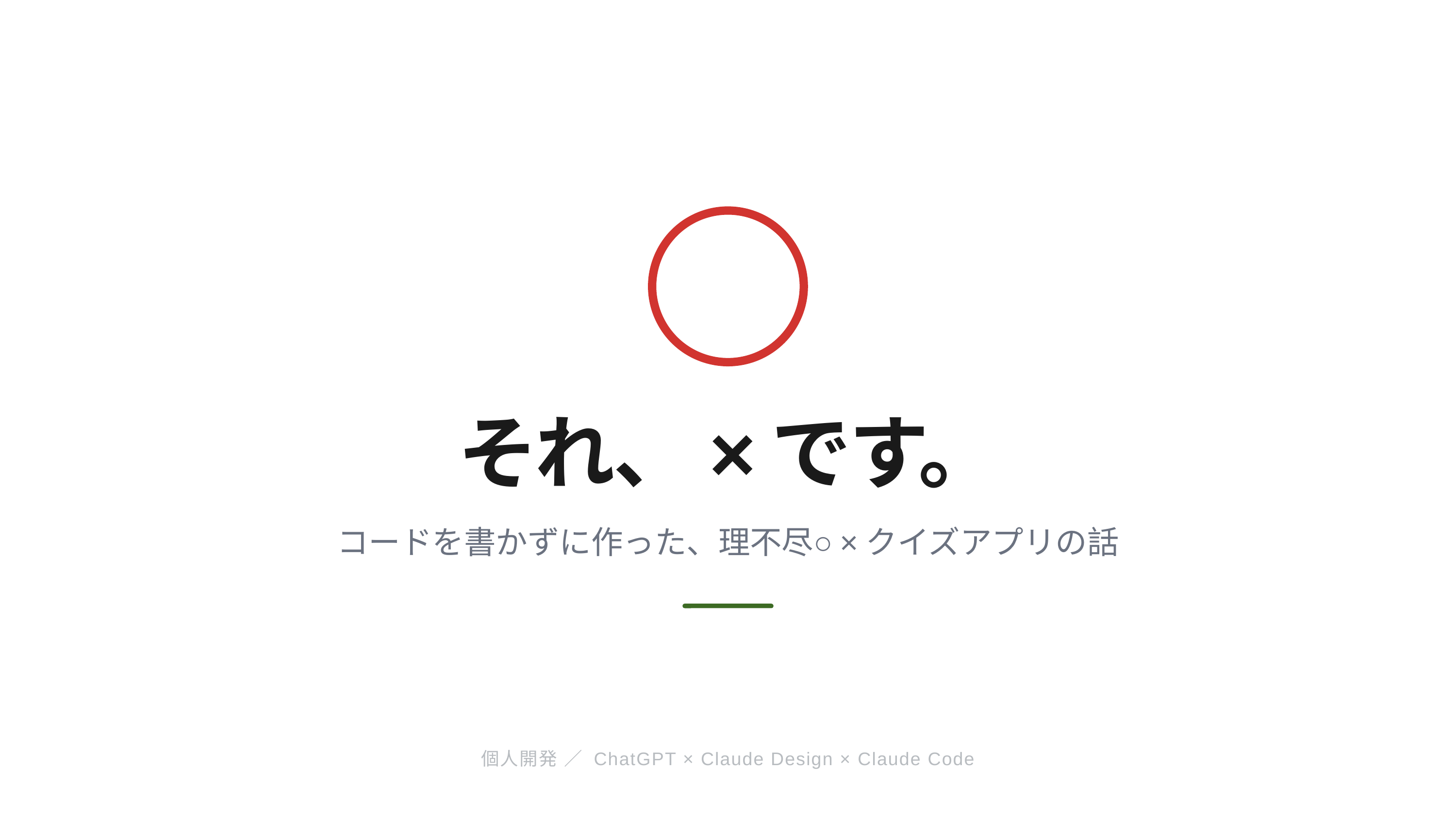

それ、×です。
コードを書かずに作った、理不尽○×クイズアプリの話

個人開発 ／ ChatGPT × Claude Design × Claude Code